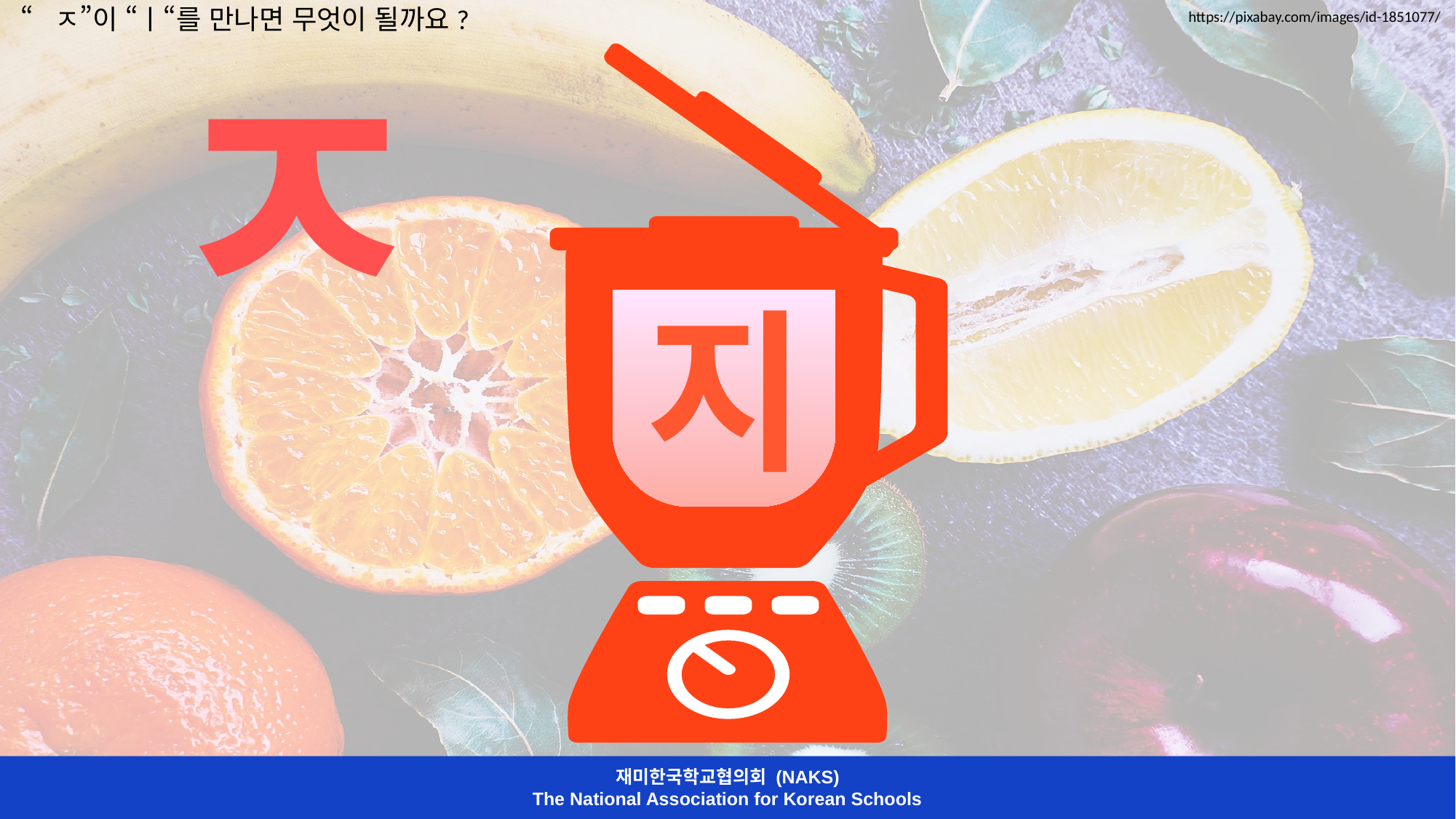

“ㅈ”이 “ㅣ“를 만나면 무엇이 될까요?
https://pixabay.com/images/id-1851077/
ㅈ

지
ㅣ

재미한국학교협의회 (NAKS)
The National Association for Korean Schools